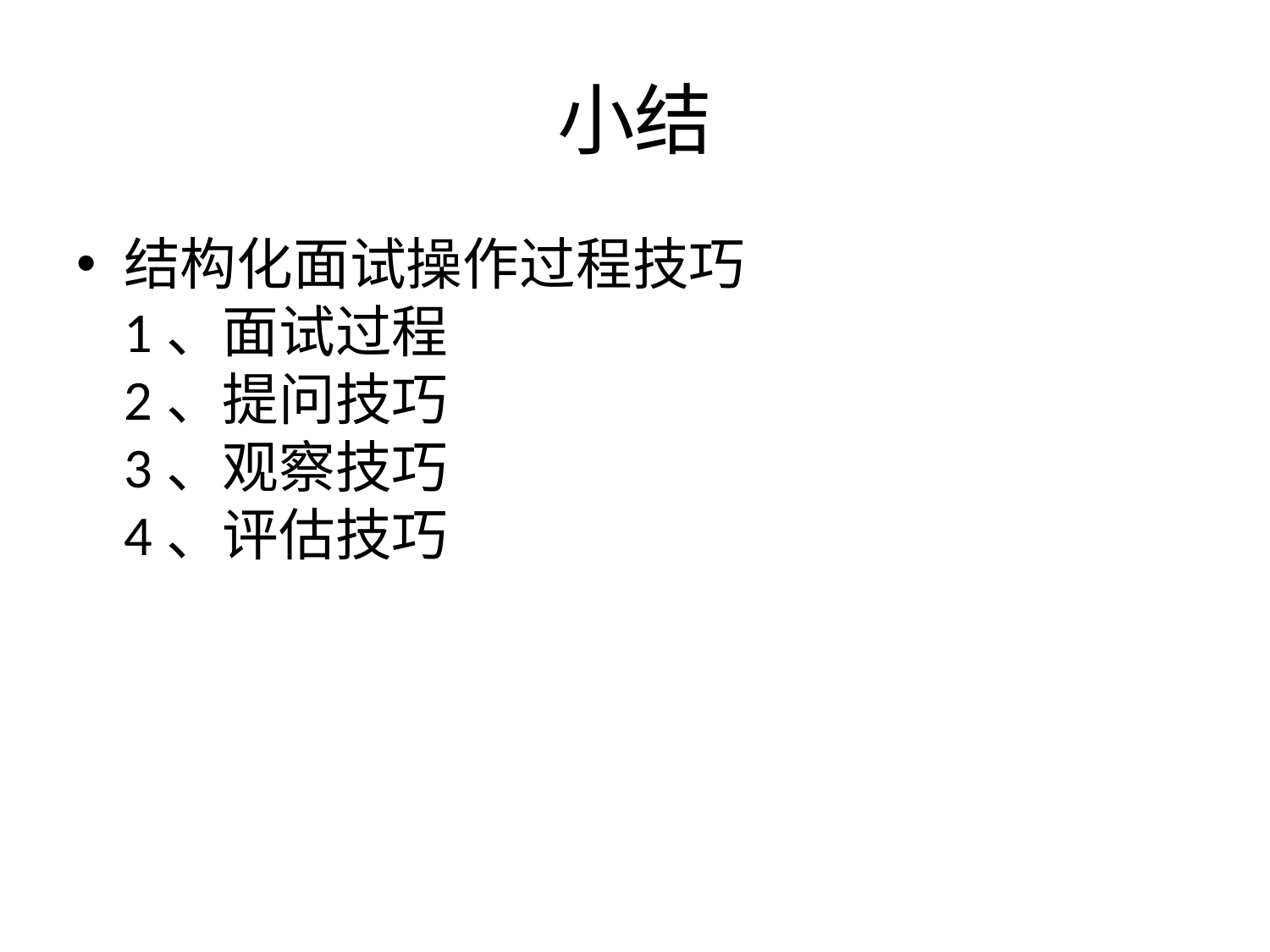

# 小结
结构化面试操作过程技巧
1、面试过程
2、提问技巧
3、观察技巧
4、评估技巧